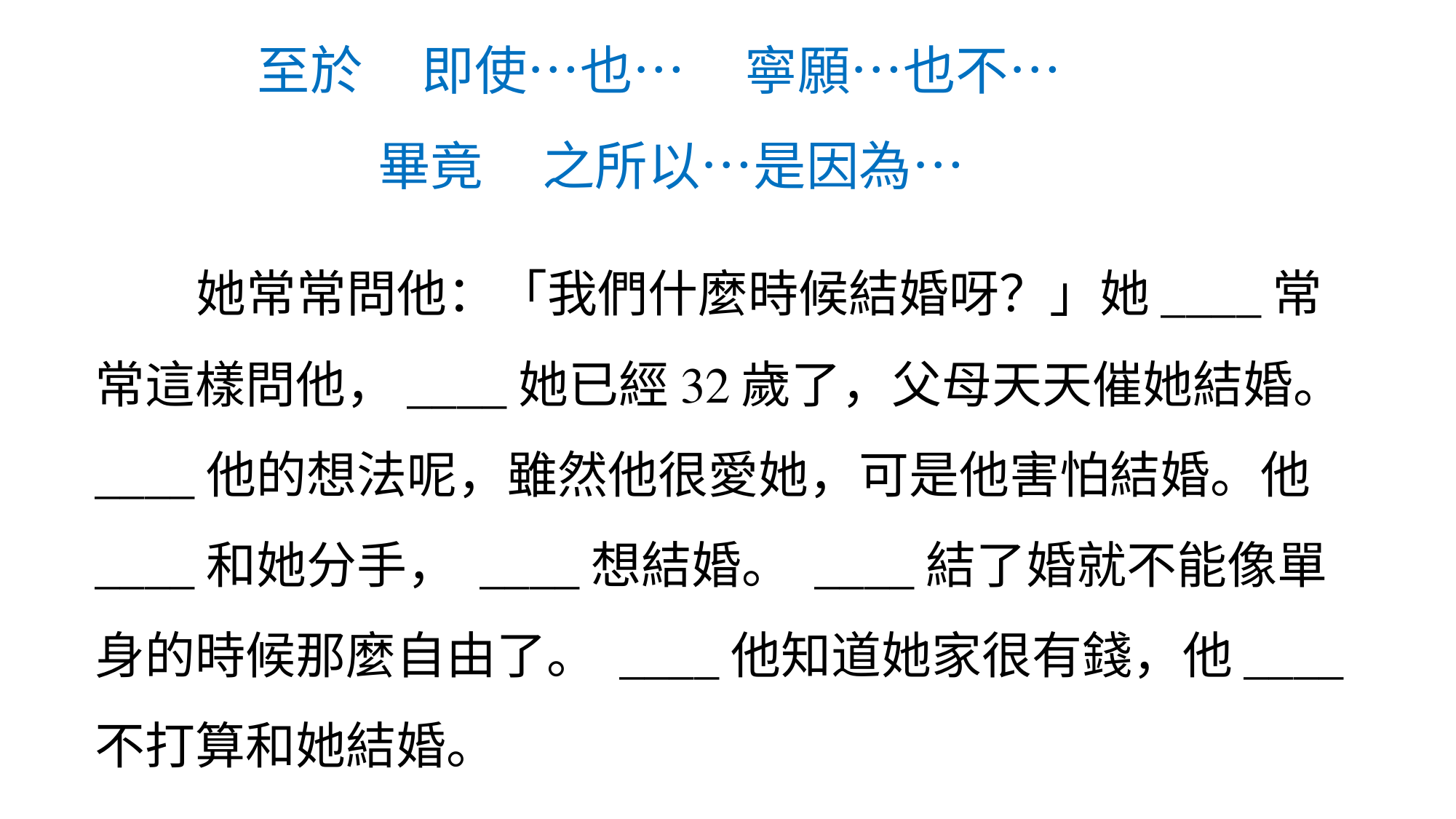

# 至於     即使…也…     寧願…也不… 畢竟     之所以…是因為…
        她常常問他：「我們什麼時候結婚呀？」她____常常這樣問他，____她已經32歲了，父母天天催她結婚。____他的想法呢，雖然他很愛她，可是他害怕結婚。他 ____和她分手， ____想結婚。 ____結了婚就不能像單身的時候那麼自由了。 ____他知道她家很有錢，他____不打算和她結婚。